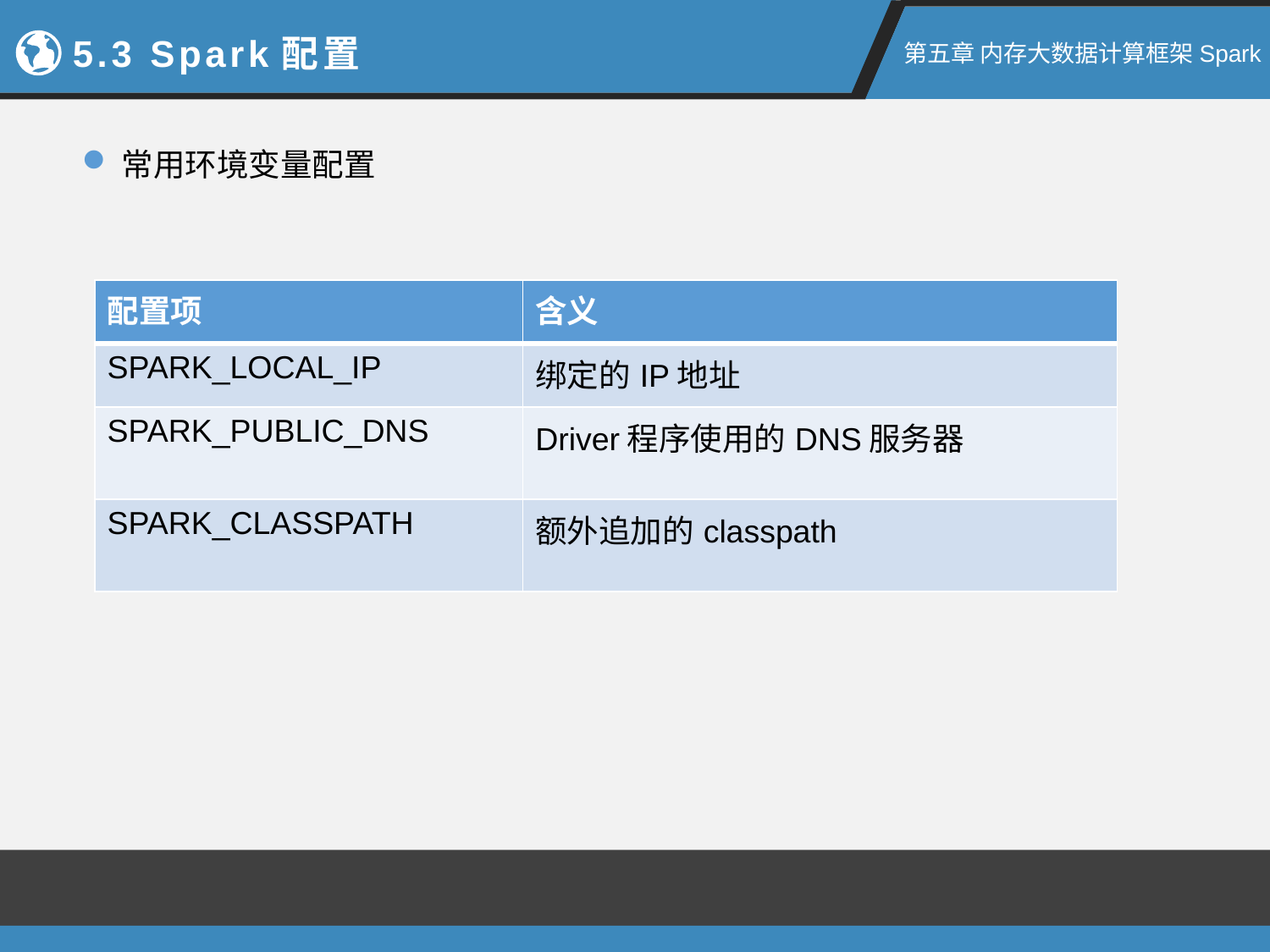

5.3 Spark配置

第五章 内存大数据计算框架Spark
常用环境变量配置
| 配置项 | 含义 |
| --- | --- |
| SPARK\_LOCAL\_IP | 绑定的IP地址 |
| SPARK\_PUBLIC\_DNS | Driver程序使用的DNS服务器 |
| SPARK\_CLASSPATH | 额外追加的classpath |